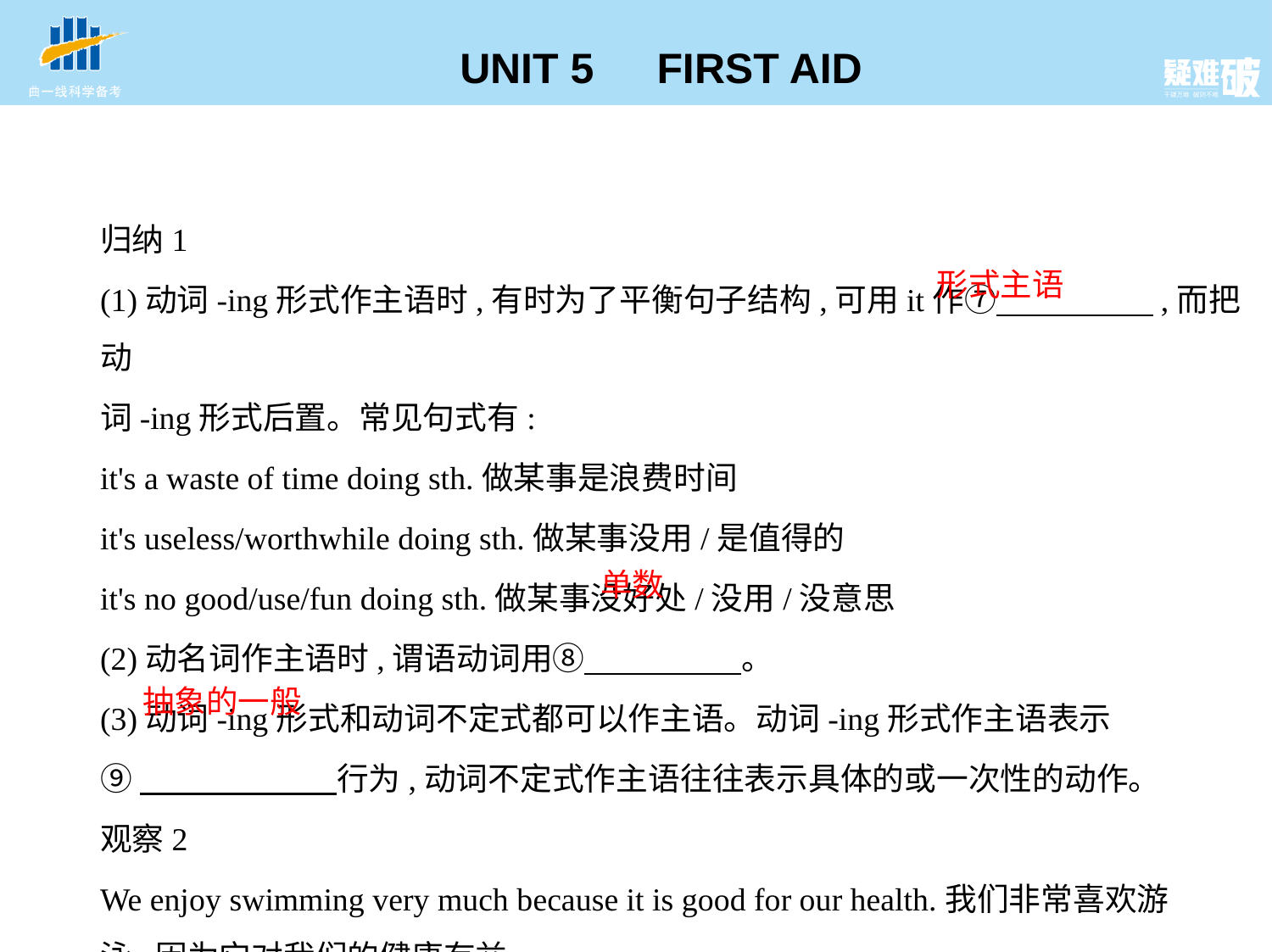

归纳1
(1)动词-ing形式作主语时,有时为了平衡句子结构,可用it作⑦　　　　    ,而把动
词-ing形式后置。常见句式有:
it's a waste of time doing sth.做某事是浪费时间
it's useless/worthwhile doing sth.做某事没用/是值得的
it's no good/use/fun doing sth.做某事没好处/没用/没意思
(2)动名词作主语时,谓语动词用⑧　　　　    。
(3)动词-ing形式和动词不定式都可以作主语。动词-ing形式作主语表示
⑨　          　　    行为,动词不定式作主语往往表示具体的或一次性的动作。
观察2
We enjoy swimming very much because it is good for our health.我们非常喜欢游
泳,因为它对我们的健康有益。
形式主语
单数
抽象的一般